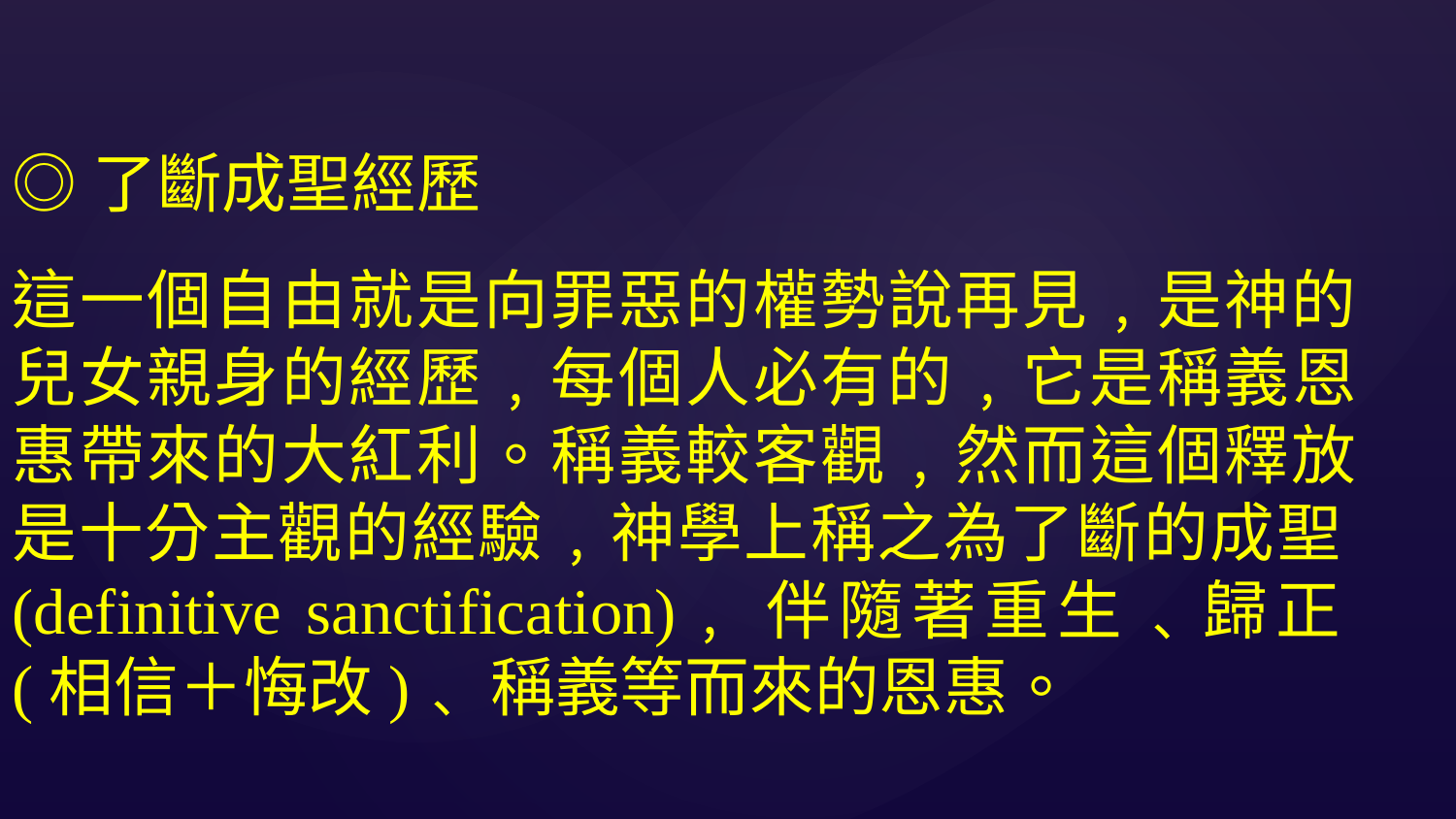

◎了斷成聖經歷

這一個自由就是向罪惡的權勢說再見﹐是神的兒女親身的經歷﹐每個人必有的﹐它是稱義恩惠帶來的大紅利。稱義較客觀﹐然而這個釋放是十分主觀的經驗﹐神學上稱之為了斷的成聖(definitive sanctification)﹐伴隨著重生﹑歸正(相信＋悔改)﹑稱義等而來的恩惠。